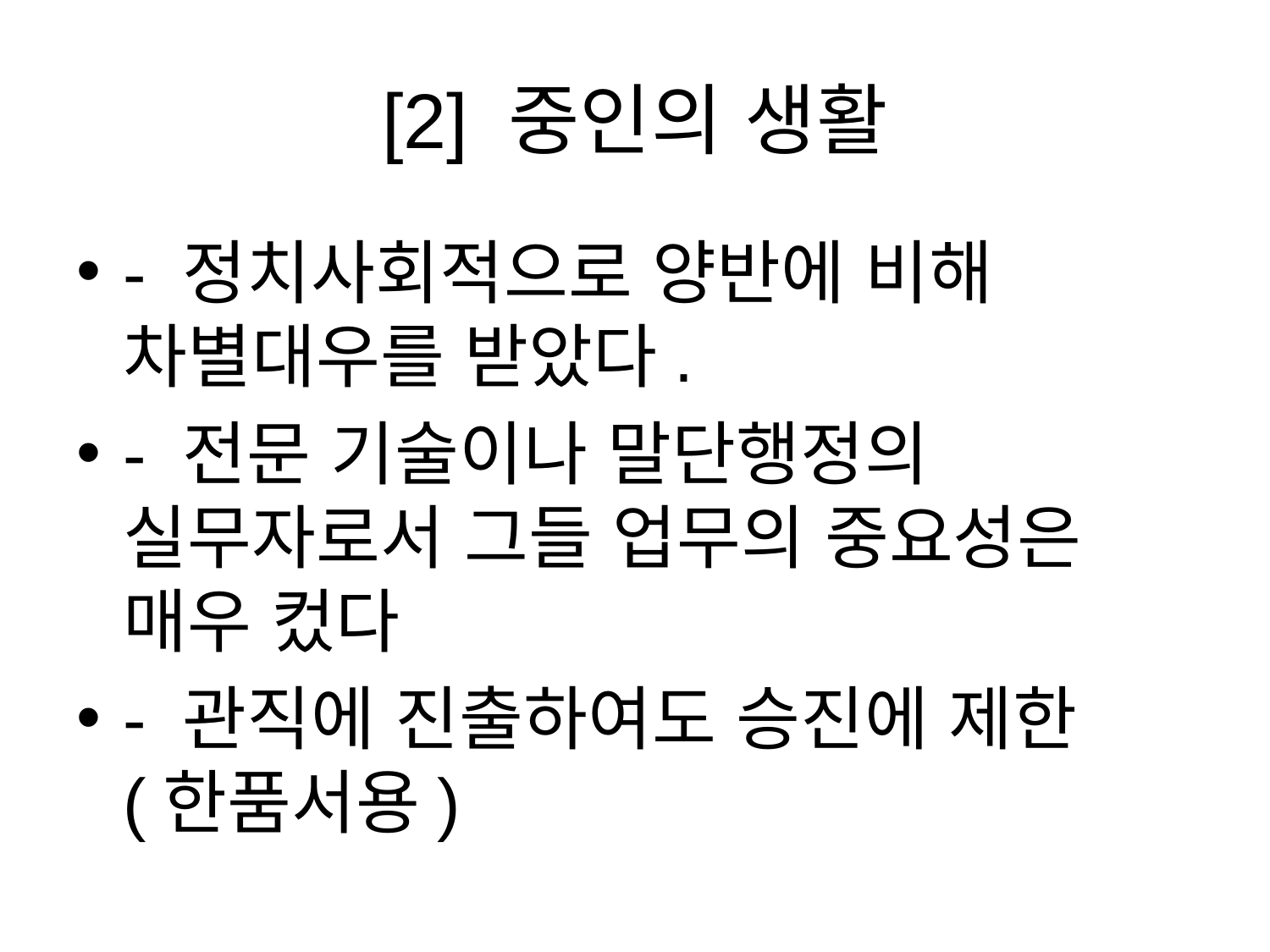

# [2] 중인의 생활
- 정치사회적으로 양반에 비해 차별대우를 받았다.
- 전문 기술이나 말단행정의 실무자로서 그들 업무의 중요성은 매우 컸다
- 관직에 진출하여도 승진에 제한(한품서용)